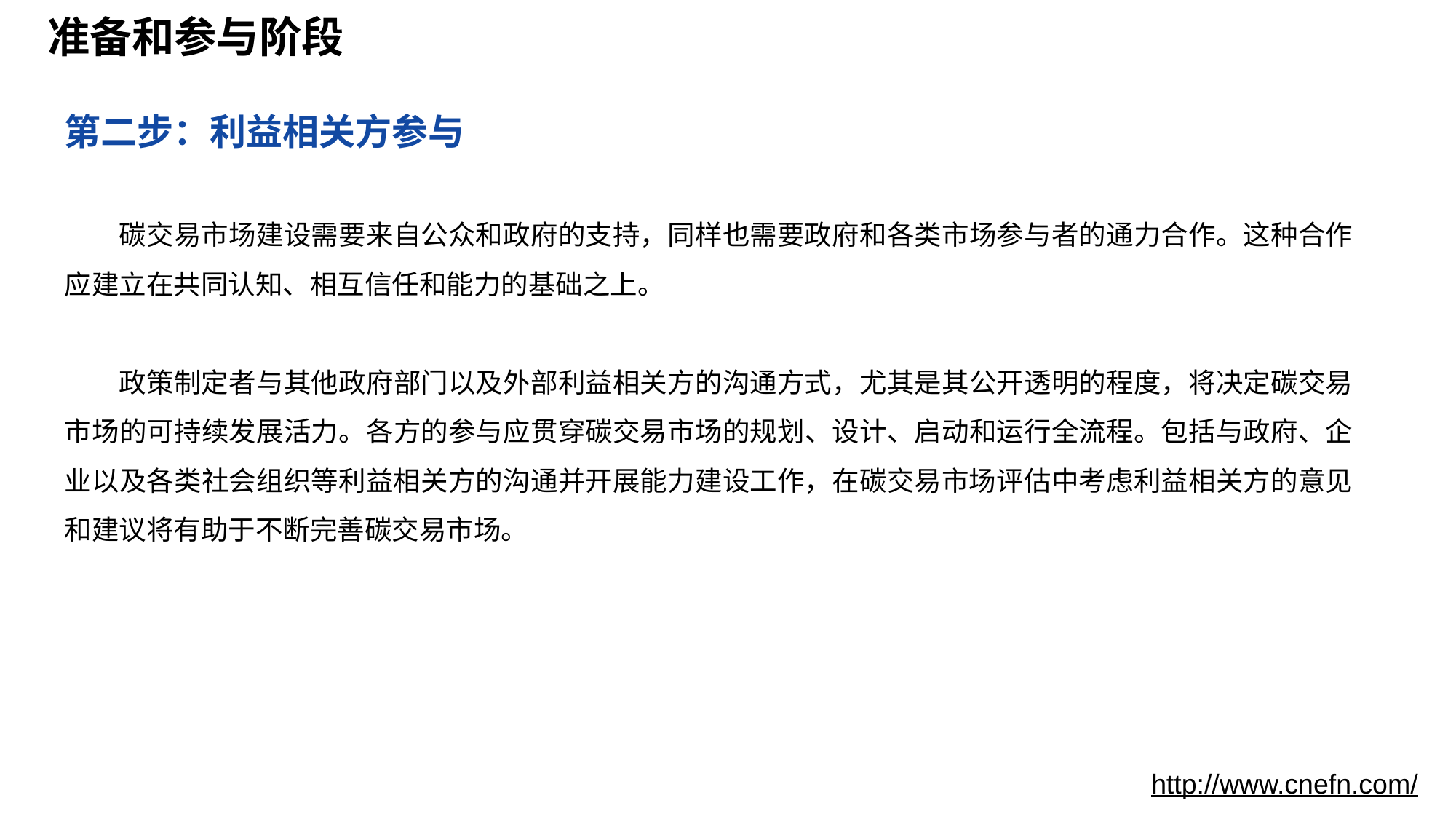

# 准备和参与阶段
第二步：利益相关方参与

碳交易市场建设需要来自公众和政府的支持，同样也需要政府和各类市场参与者的通力合作。这种合作应建立在共同认知、相互信任和能力的基础之上。

政策制定者与其他政府部门以及外部利益相关方的沟通方式，尤其是其公开透明的程度，将决定碳交易市场的可持续发展活力。各方的参与应贯穿碳交易市场的规划、设计、启动和运行全流程。包括与政府、企业以及各类社会组织等利益相关方的沟通并开展能力建设工作，在碳交易市场评估中考虑利益相关方的意见和建议将有助于不断完善碳交易市场。